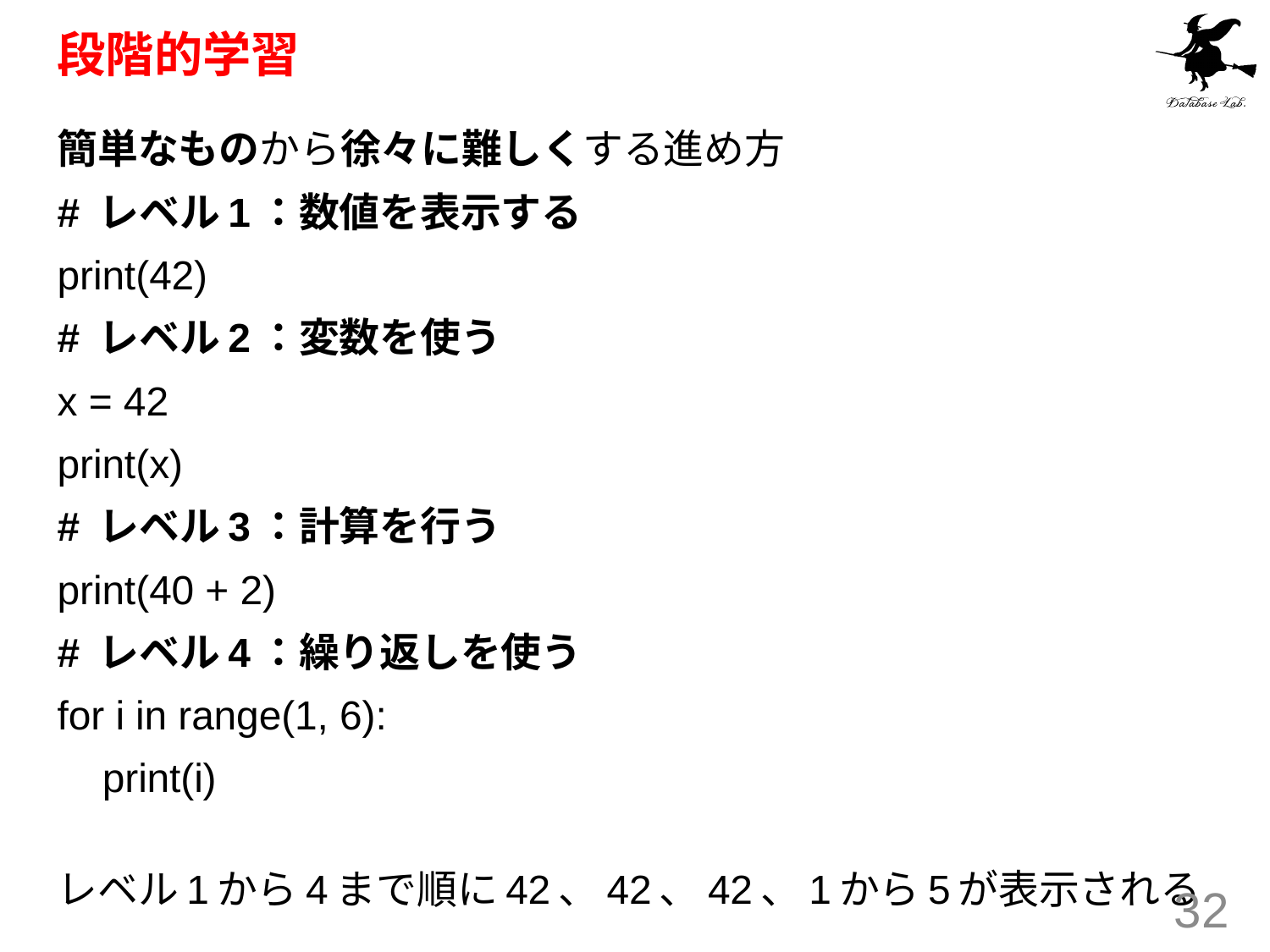

# 段階的学習
簡単なものから徐々に難しくする進め方
# レベル1：数値を表示する
print(42)
# レベル2：変数を使う
x = 42
print(x)
# レベル3：計算を行う
print(40 + 2)
# レベル4：繰り返しを使う
for i in range(1, 6):
    print(i)
レベル1から4まで順に42、42、42、1から5が表示される

32